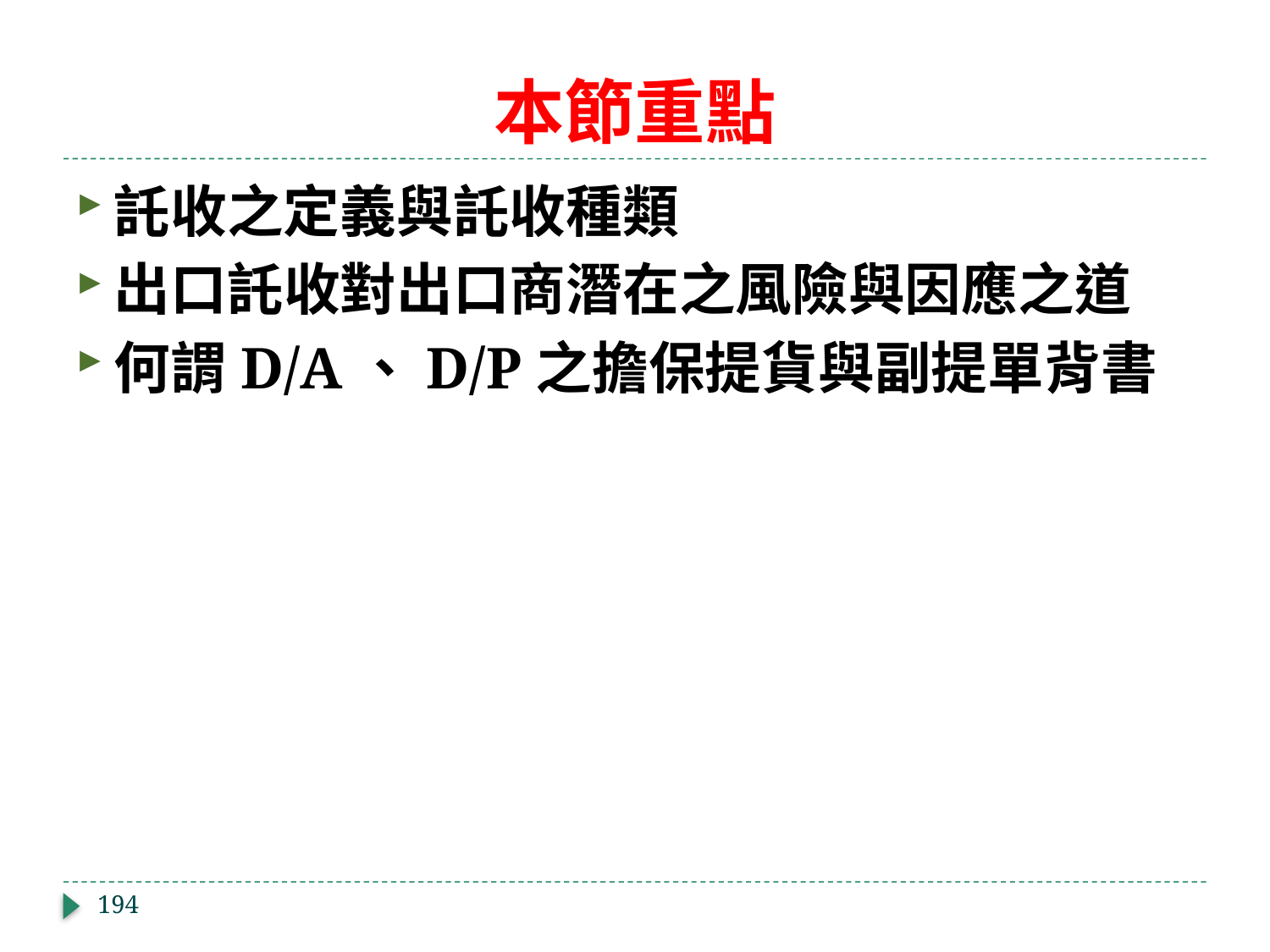

# 本節重點
託收之定義與託收種類
出口託收對出口商潛在之風險與因應之道
何謂D/A、D/P之擔保提貨與副提單背書
194